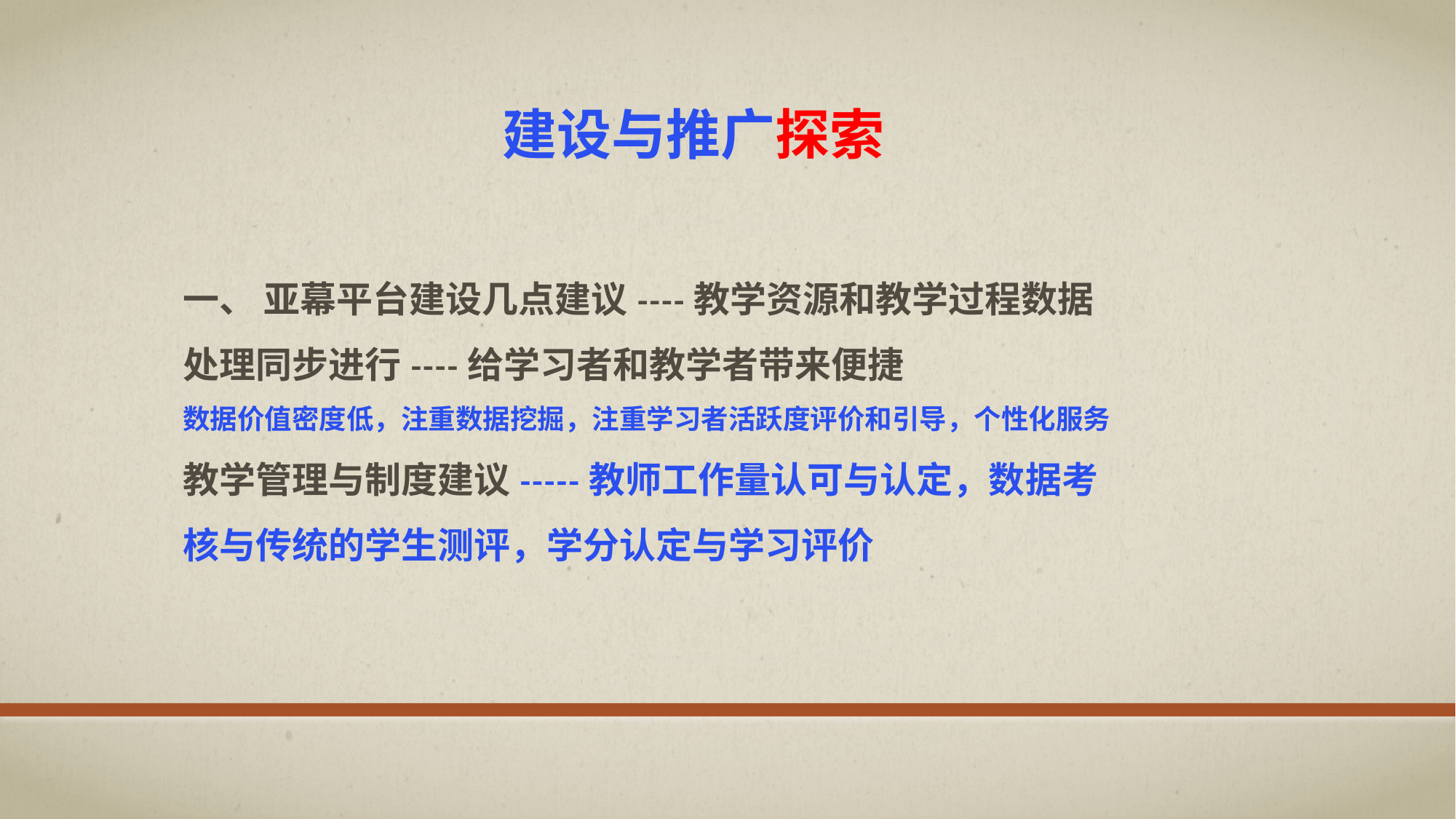

建设与推广探索
# 一、 亚幕平台建设几点建议----教学资源和教学过程数据处理同步进行----给学习者和教学者带来便捷 数据价值密度低，注重数据挖掘，注重学习者活跃度评价和引导，个性化服务 教学管理与制度建议-----教师工作量认可与认定，数据考核与传统的学生测评，学分认定与学习评价